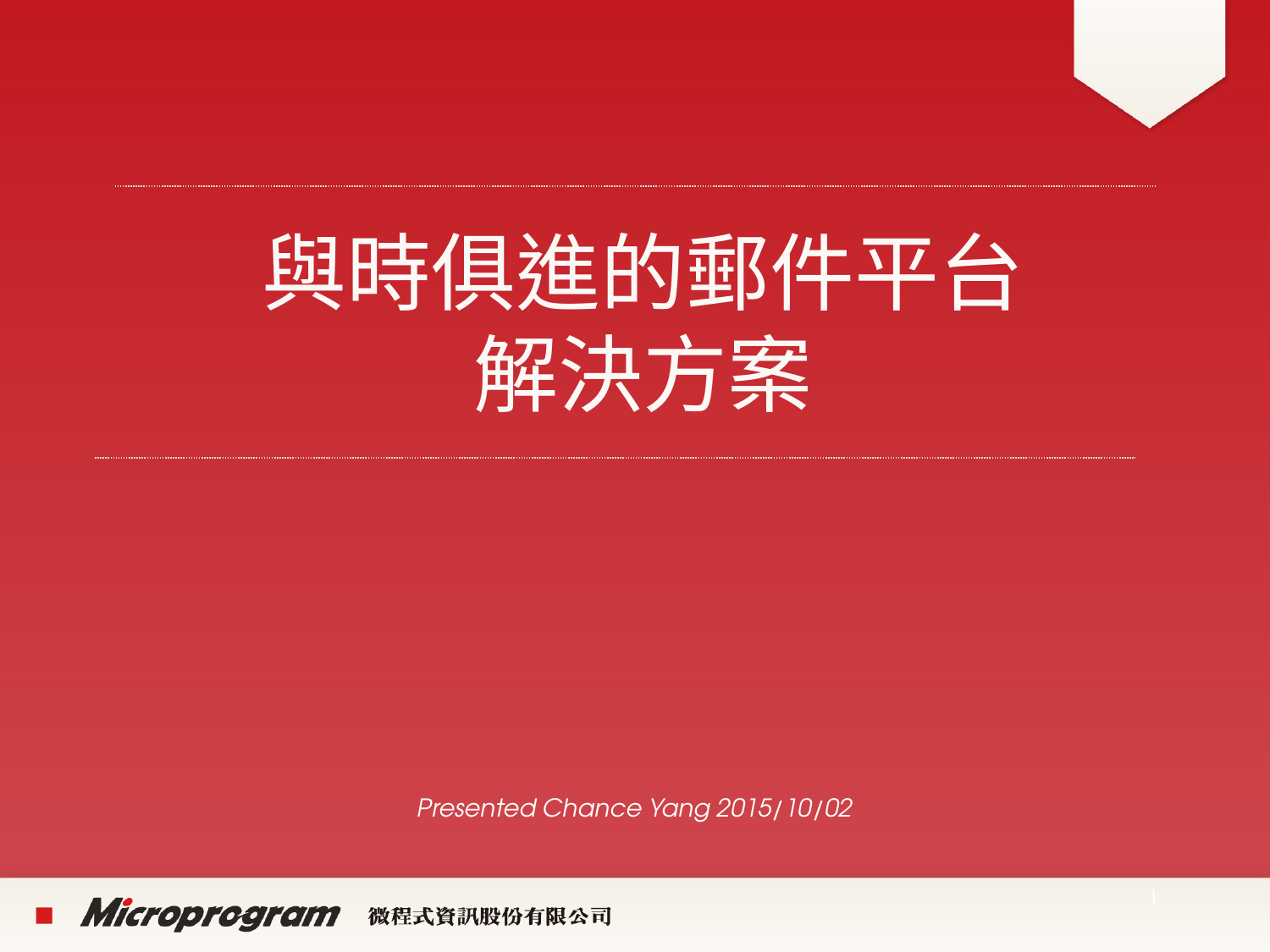

與時俱進的郵件平台
解決方案
Presented Chance Yang 2015/10/02
1